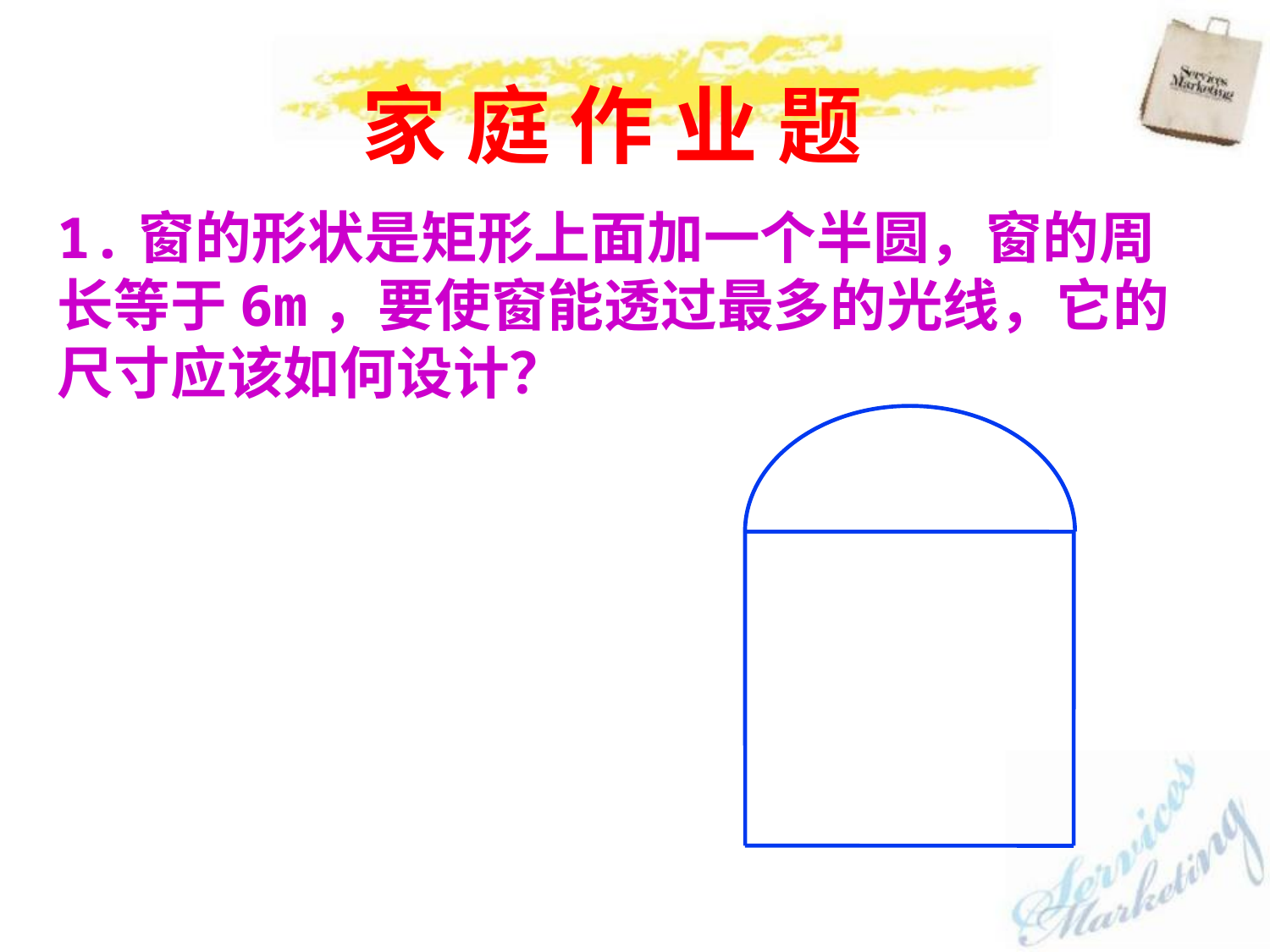

家 庭 作 业 题
1.窗的形状是矩形上面加一个半圆，窗的周长等于6m，要使窗能透过最多的光线，它的尺寸应该如何设计？